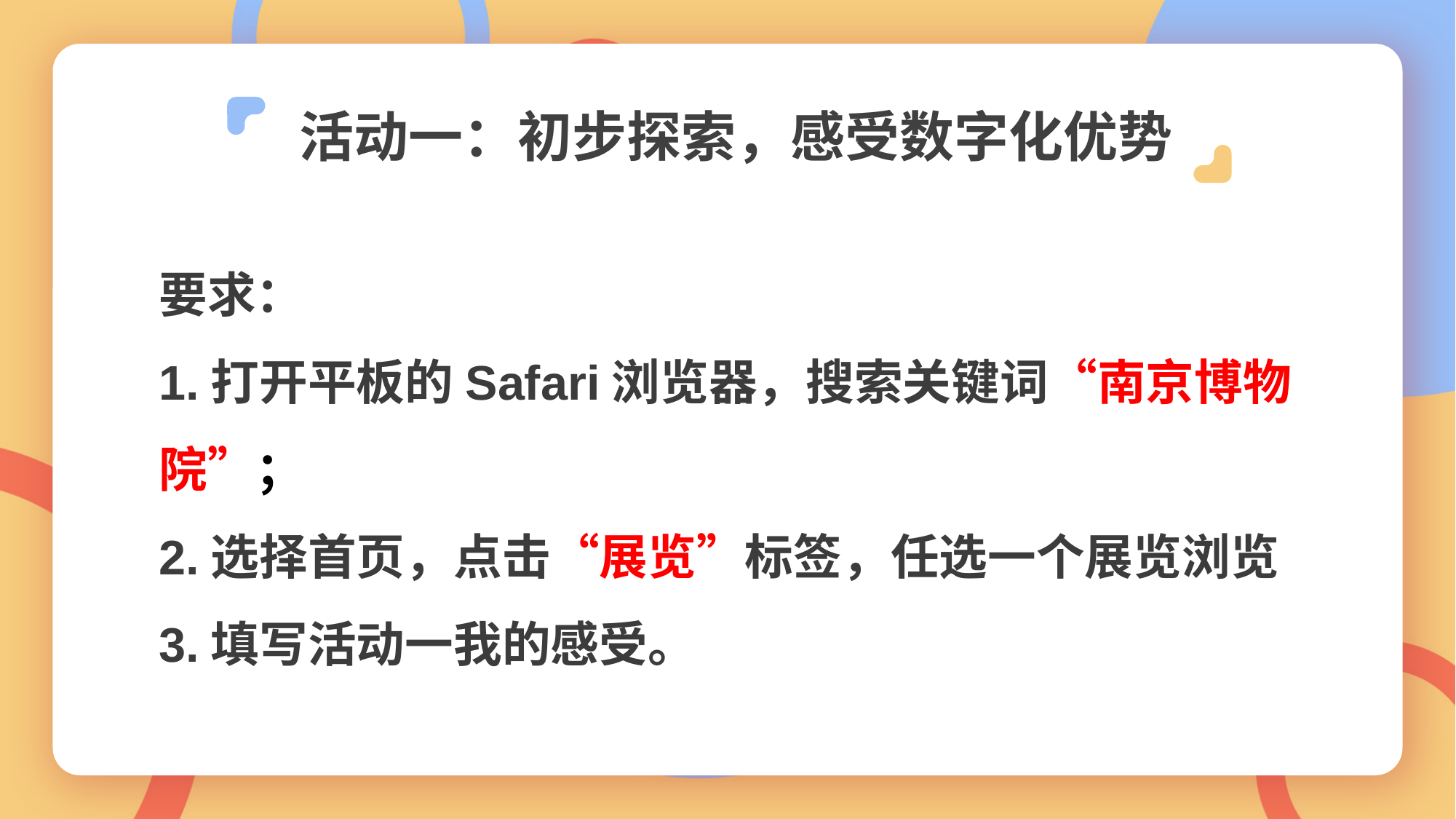

活动一：初步探索，感受数字化优势

要求：
1.打开平板的Safari浏览器，搜索关键词“南京博物院”；
2.选择首页，点击“展览”标签，任选一个展览浏览
3.填写活动一我的感受。